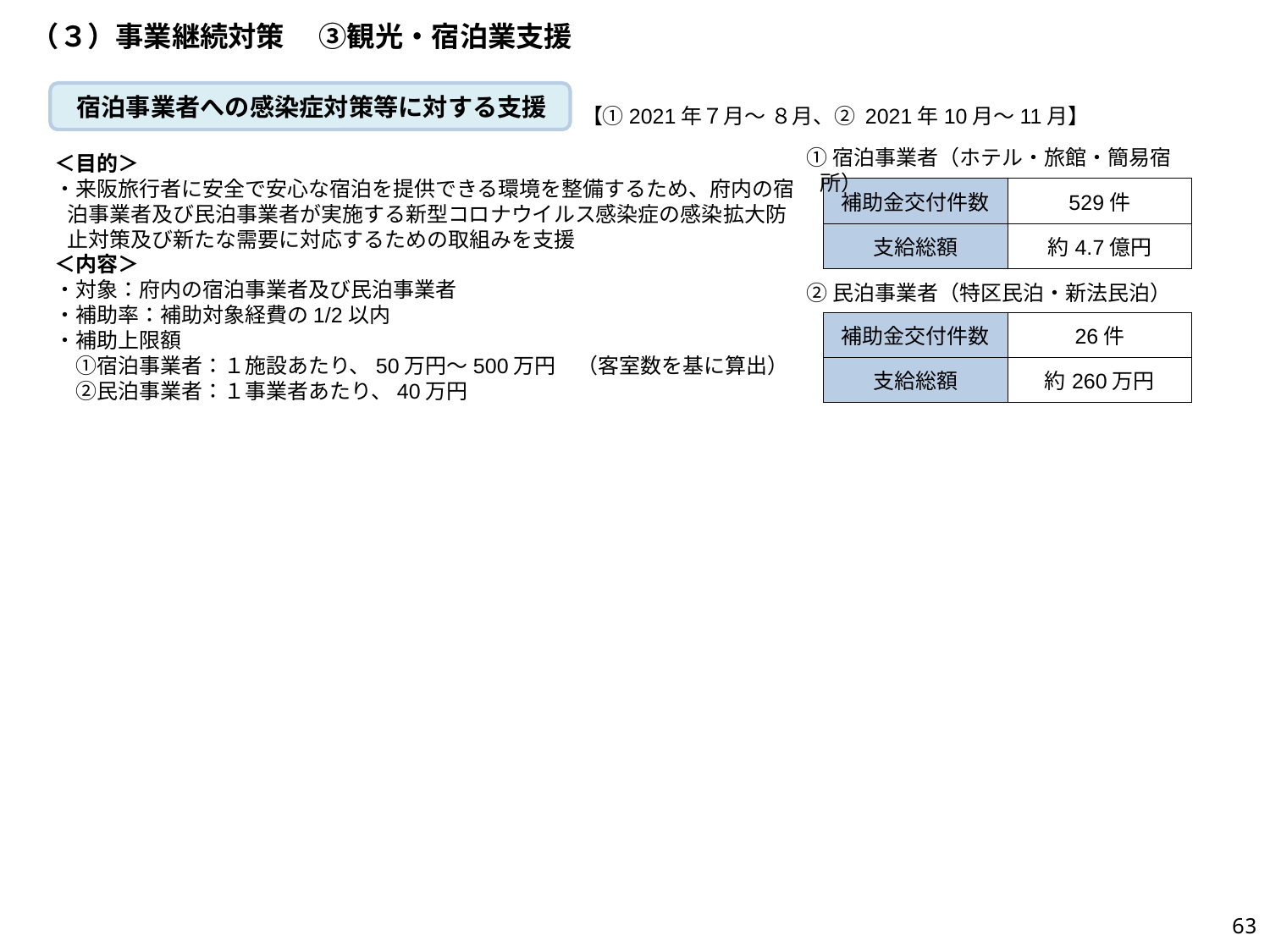

（３）事業継続対策　 ③観光・宿泊業支援
 宿泊事業者への感染症対策等に対する支援
【①2021年７月～ ８月、② 2021年10月～11月】
①宿泊事業者（ホテル・旅館・簡易宿所）
＜目的＞
・来阪旅行者に安全で安心な宿泊を提供できる環境を整備するため、府内の宿泊事業者及び民泊事業者が実施する新型コロナウイルス感染症の感染拡大防止対策及び新たな需要に対応するための取組みを支援
＜内容＞
・対象：府内の宿泊事業者及び民泊事業者
・補助率：補助対象経費の1/2以内
・補助上限額
　①宿泊事業者：１施設あたり、50万円～500万円　（客室数を基に算出）
　②民泊事業者：１事業者あたり、40万円
| 補助金交付件数 | 529件 |
| --- | --- |
| 支給総額 | 約4.7億円 |
②民泊事業者（特区民泊・新法民泊）
| 補助金交付件数 | 26件 |
| --- | --- |
| 支給総額 | 約260万円 |
63